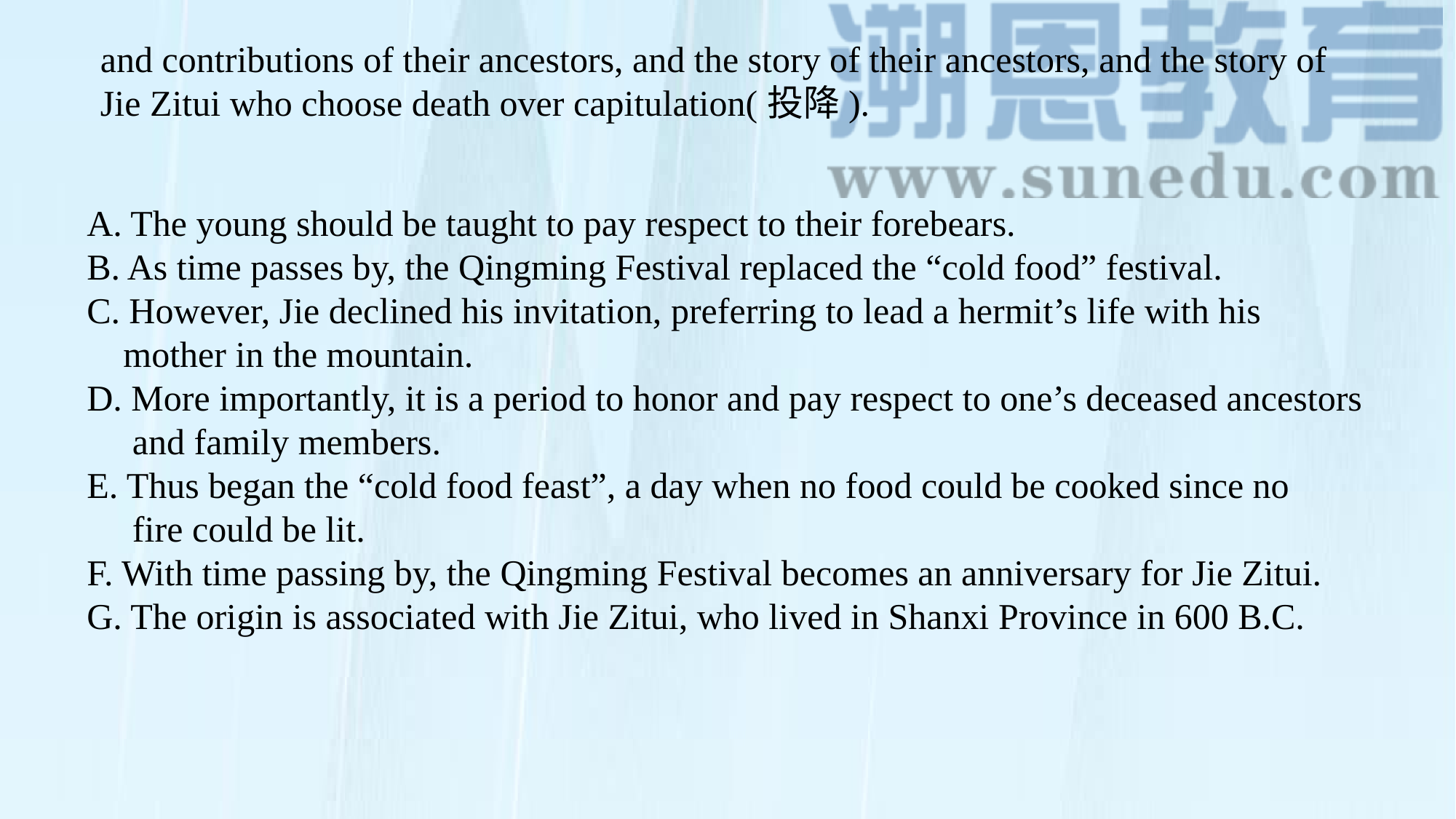

and contributions of their ancestors, and the story of their ancestors, and the story of Jie Zitui who choose death over capitulation(投降).
A. The young should be taught to pay respect to their forebears.
B. As time passes by, the Qingming Festival replaced the “cold food” festival.
C. However, Jie declined his invitation, preferring to lead a hermit’s life with his
    mother in the mountain.
D. More importantly, it is a period to honor and pay respect to one’s deceased ancestors
     and family members.
E. Thus began the “cold food feast”, a day when no food could be cooked since no
     fire could be lit.
F. With time passing by, the Qingming Festival becomes an anniversary for Jie Zitui.
G. The origin is associated with Jie Zitui, who lived in Shanxi Province in 600 B.C.